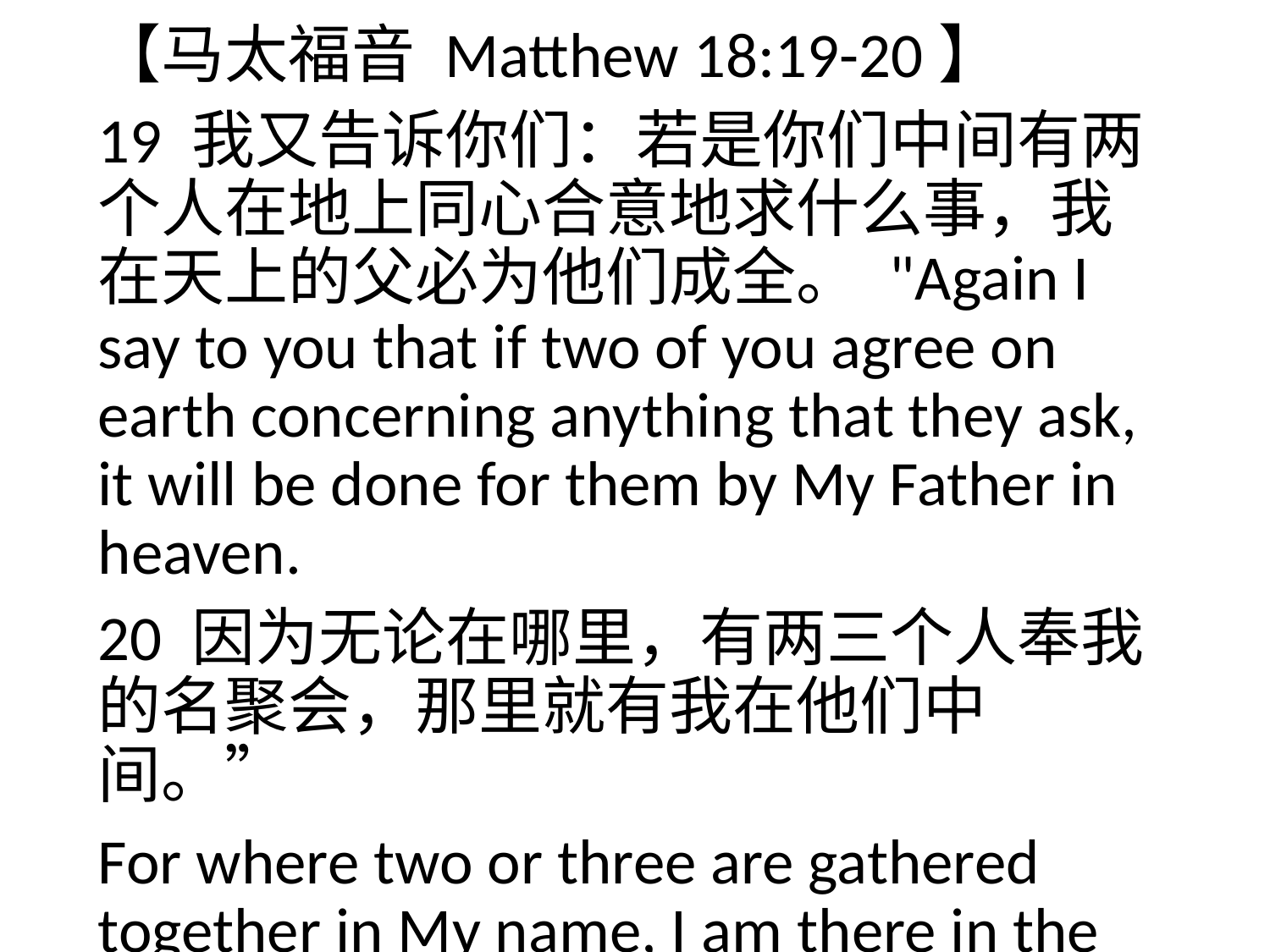

【马太福音 Matthew 18:19-20】
19 我又告诉你们：若是你们中间有两个人在地上同心合意地求什么事，我在天上的父必为他们成全。 "Again I say to you that if two of you agree on earth concerning anything that they ask, it will be done for them by My Father in heaven.
20 因为无论在哪里，有两三个人奉我的名聚会，那里就有我在他们中间。”
For where two or three are gathered together in My name, I am there in the midst of them."